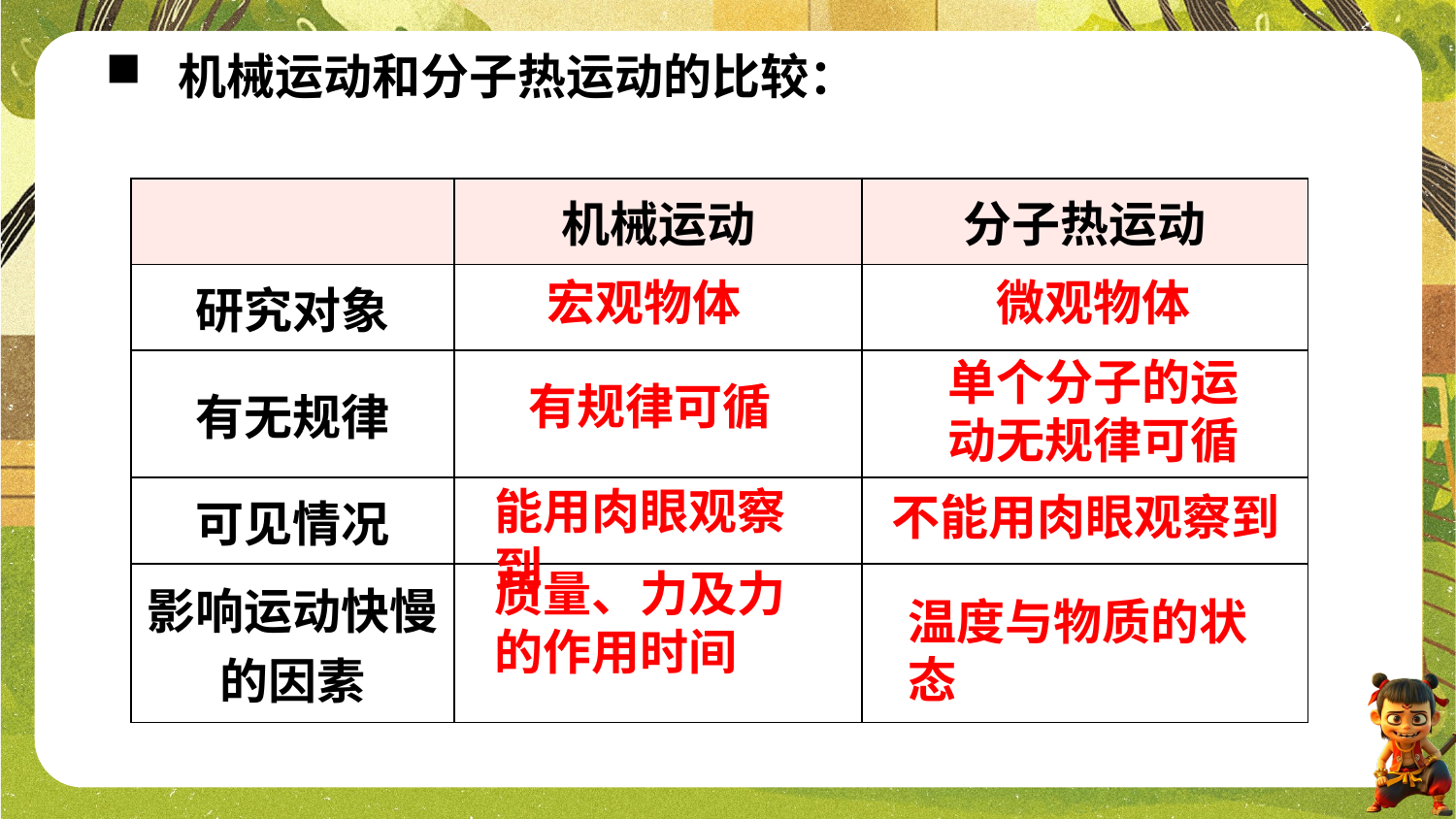

机械运动和分子热运动的比较：
|  | 机械运动 | 分子热运动 |
| --- | --- | --- |
| 研究对象 |  |  |
| 有无规律 |  |  |
| 可见情况 |  |  |
| 影响运动快慢的因素 |  |  |
宏观物体
微观物体
单个分子的运动无规律可循
有规律可循
能用肉眼观察到
不能用肉眼观察到
质量、力及力的作用时间
温度与物质的状态